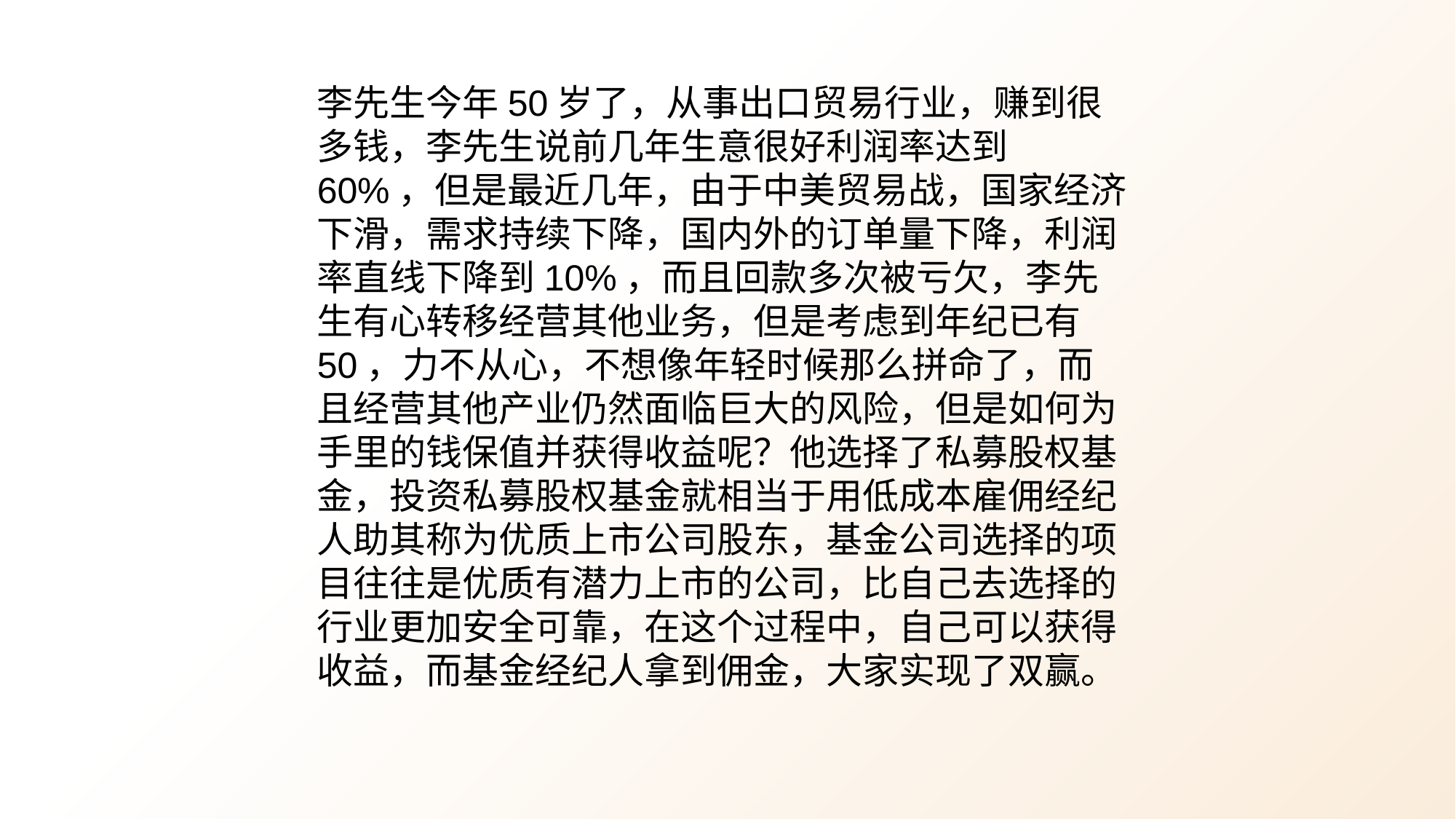

李先生今年50岁了，从事出口贸易行业，赚到很多钱，李先生说前几年生意很好利润率达到60%，但是最近几年，由于中美贸易战，国家经济下滑，需求持续下降，国内外的订单量下降，利润率直线下降到10%，而且回款多次被亏欠，李先生有心转移经营其他业务，但是考虑到年纪已有50，力不从心，不想像年轻时候那么拼命了，而且经营其他产业仍然面临巨大的风险，但是如何为手里的钱保值并获得收益呢？他选择了私募股权基金，投资私募股权基金就相当于用低成本雇佣经纪人助其称为优质上市公司股东，基金公司选择的项目往往是优质有潜力上市的公司，比自己去选择的行业更加安全可靠，在这个过程中，自己可以获得收益，而基金经纪人拿到佣金，大家实现了双赢。